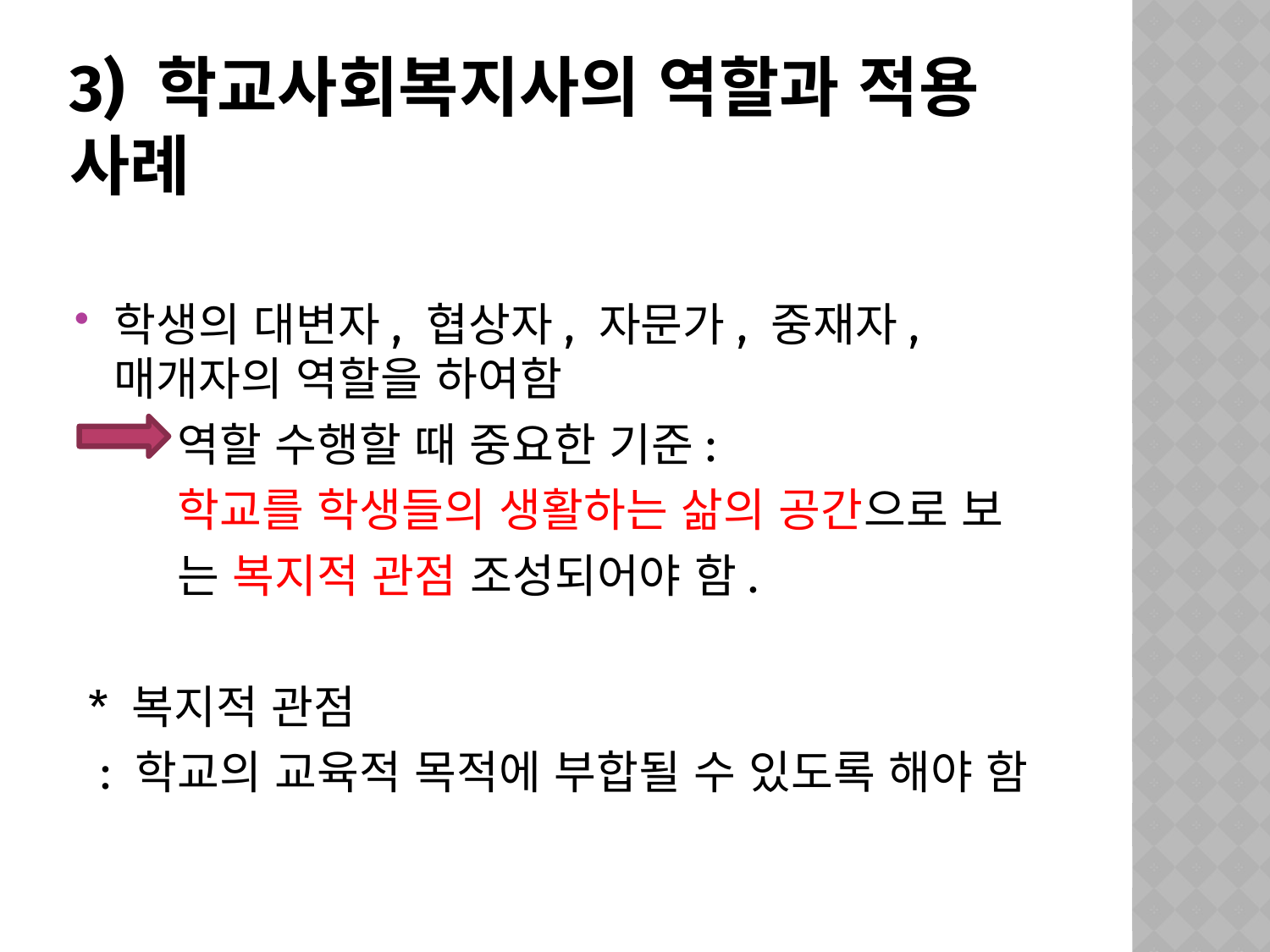

# 3) 학교사회복지사의 역할과 적용 사례

학생의 대변자, 협상자, 자문가, 중재자, 매개자의 역할을 하여함
       역할 수행할 때 중요한 기준:
       학교를 학생들의 생활하는 삶의 공간으로 보
       는 복지적 관점 조성되어야 함.

 * 복지적 관점
  : 학교의 교육적 목적에 부합될 수 있도록 해야 함